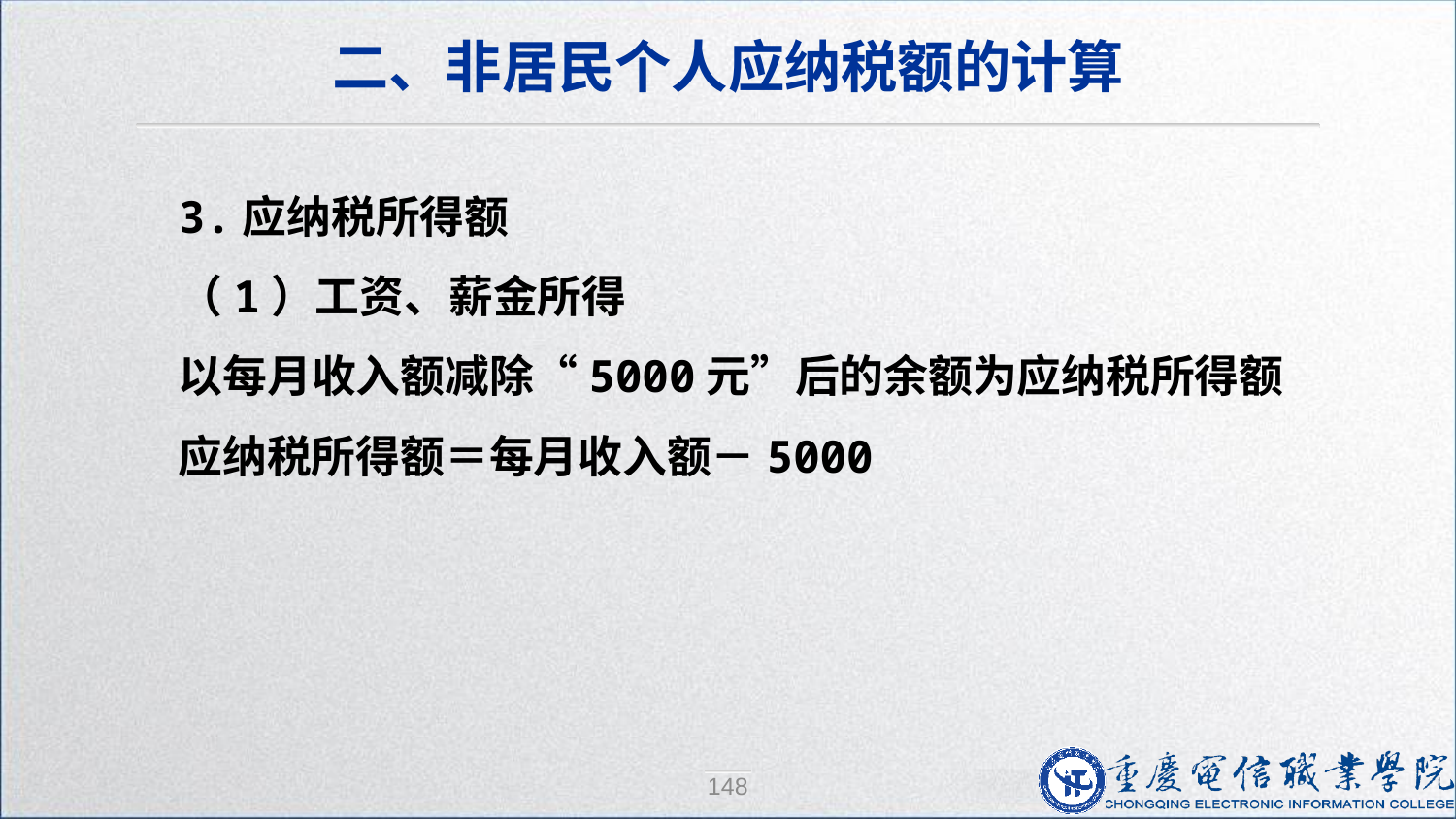

二、非居民个人应纳税额的计算
3.应纳税所得额
（1）工资、薪金所得
以每月收入额减除“5000元”后的余额为应纳税所得额
应纳税所得额＝每月收入额－5000
148